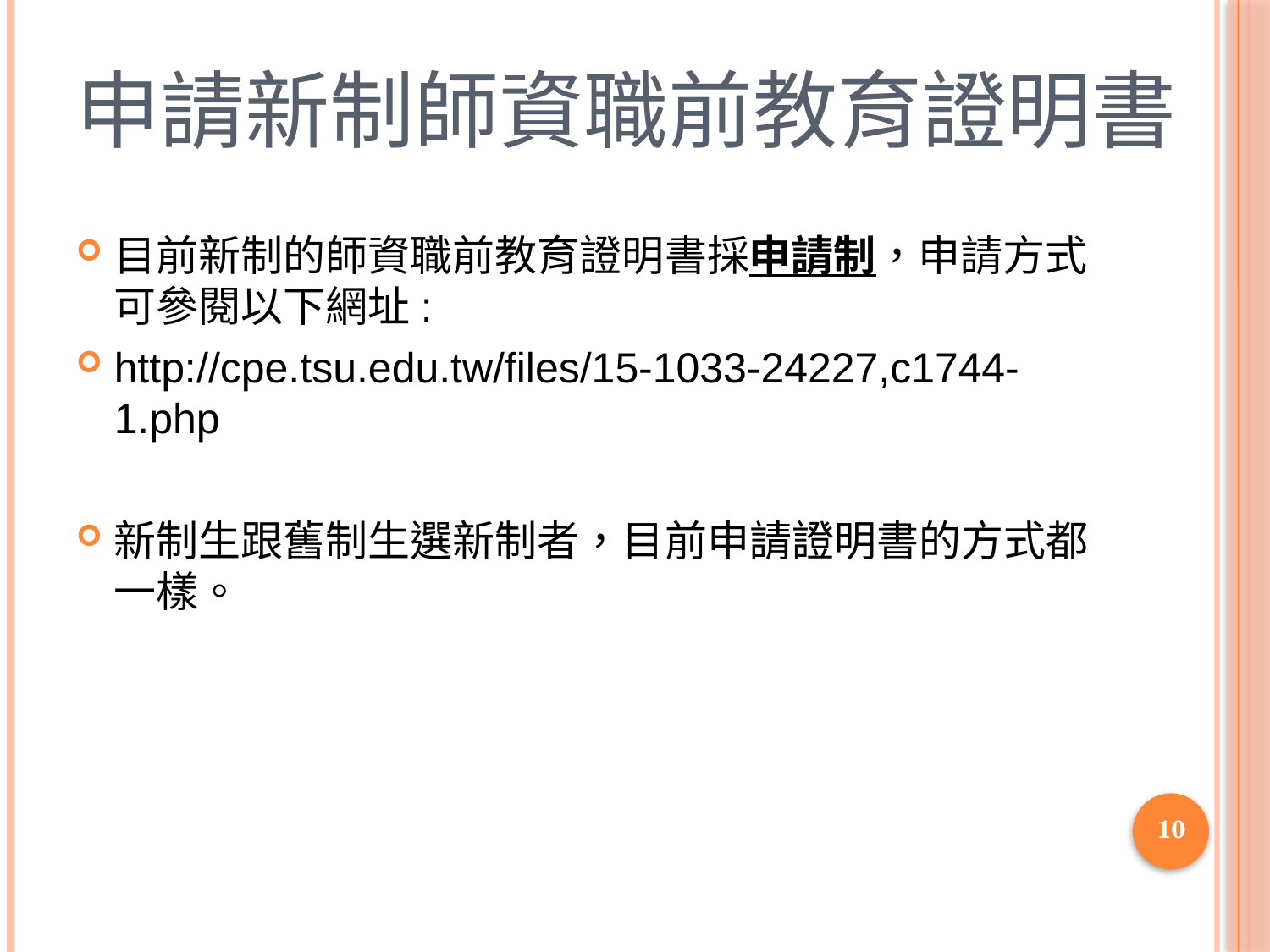

# 申請新制師資職前教育證明書

目前新制的師資職前教育證明書採申請制，申請方式可參閱以下網址:
http://cpe.tsu.edu.tw/files/15-1033-24227,c1744-1.php

新制生跟舊制生選新制者，目前申請證明書的方式都一樣。
10